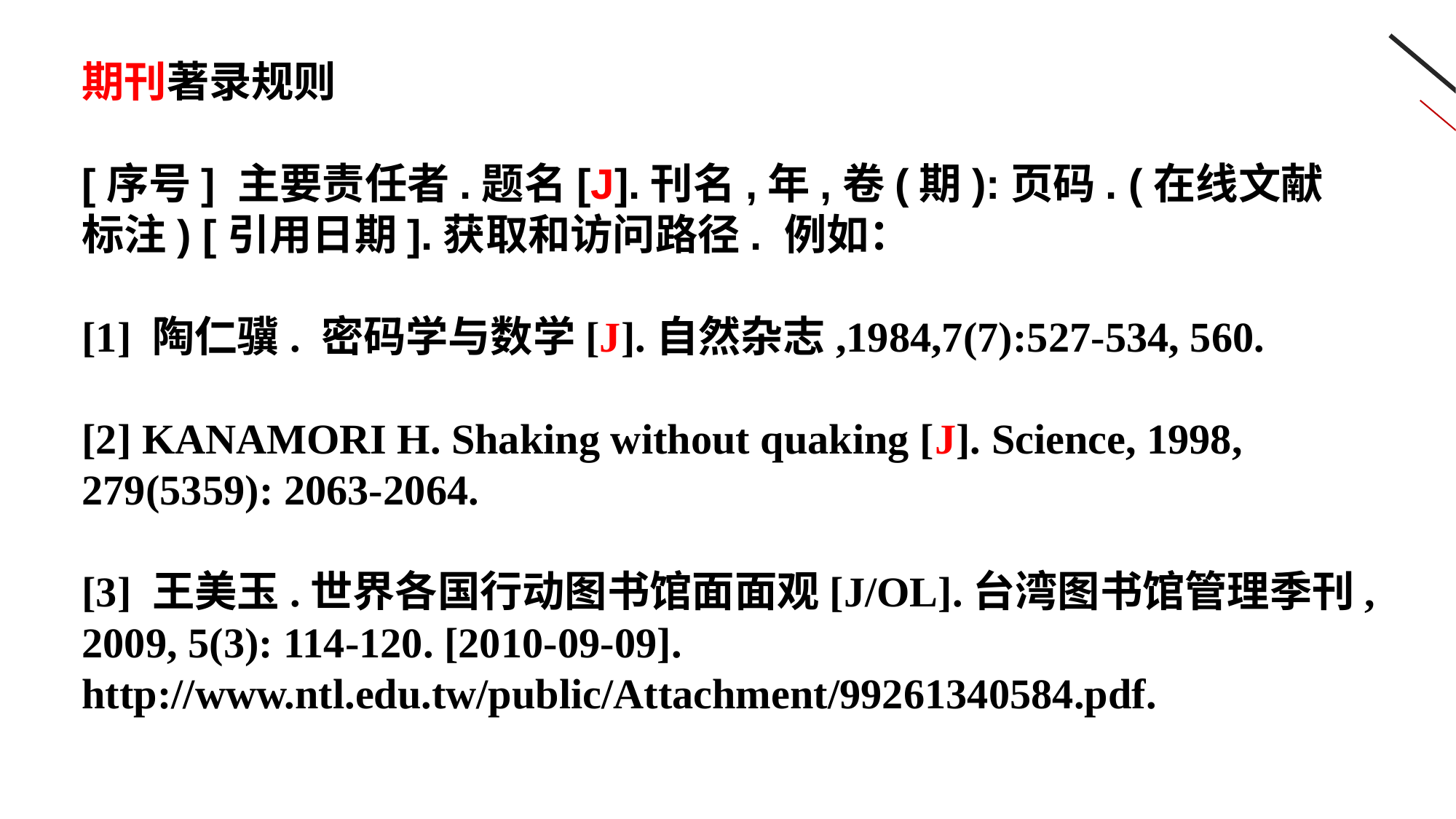

期刊著录规则

[序号] 主要责任者.题名[J].刊名,年,卷(期):页码. (在线文献标注) [引用日期].获取和访问路径. 例如：

[1] 陶仁骥. 密码学与数学[J].自然杂志,1984,7(7):527-534, 560.

[2] KANAMORI H. Shaking without quaking [J]. Science, 1998, 279(5359): 2063-2064.

[3] 王美玉.世界各国行动图书馆面面观[J/OL].台湾图书馆管理季刊,2009, 5(3): 114-120. [2010-09-09]. http://www.ntl.edu.tw/public/Attachment/99261340584.pdf.

请输入你的标题
您的内容打在这里，或者通过复制您的文本后，在此框中选择粘贴。您的内容打在这里，或者通过复制您的文本后，在此框中选择粘贴。